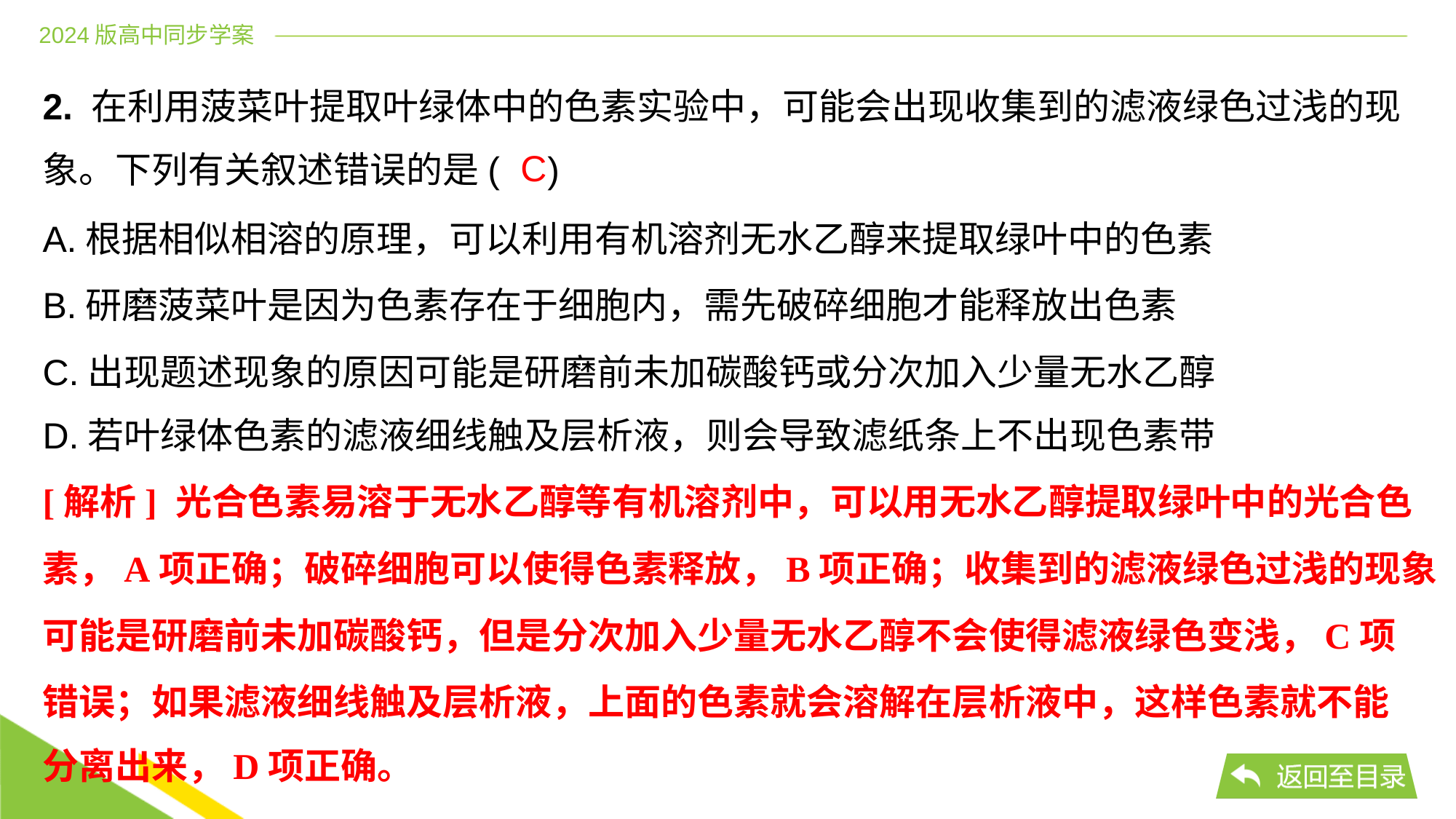

2. 在利用菠菜叶提取叶绿体中的色素实验中，可能会出现收集到的滤液绿色过浅的现
象。下列有关叙述错误的是(     )
C
A.根据相似相溶的原理，可以利用有机溶剂无水乙醇来提取绿叶中的色素
B.研磨菠菜叶是因为色素存在于细胞内，需先破碎细胞才能释放出色素
C.出现题述现象的原因可能是研磨前未加碳酸钙或分次加入少量无水乙醇
D.若叶绿体色素的滤液细线触及层析液，则会导致滤纸条上不出现色素带
[解析] 光合色素易溶于无水乙醇等有机溶剂中，可以用无水乙醇提取绿叶中的光合色
素，A项正确；破碎细胞可以使得色素释放，B项正确；收集到的滤液绿色过浅的现象
可能是研磨前未加碳酸钙，但是分次加入少量无水乙醇不会使得滤液绿色变浅，C项
错误；如果滤液细线触及层析液，上面的色素就会溶解在层析液中，这样色素就不能
分离出来，D项正确。